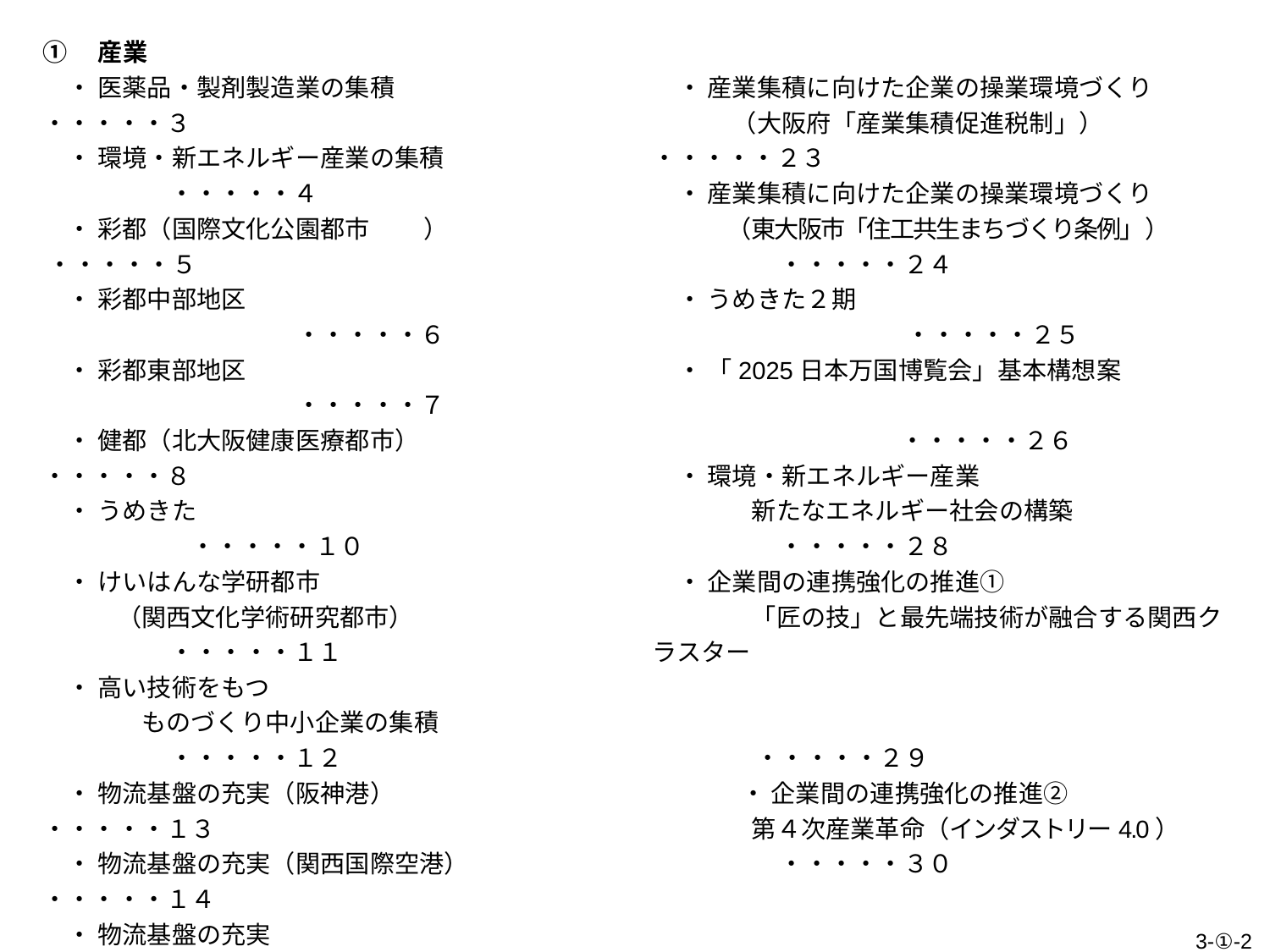

①　産業
　・ 医薬品・製剤製造業の集積		・・・・・３
　・ 環境・新エネルギー産業の集積		・・・・・４
　・ 彩都（国際文化公園都市	） 　　　　　 ・・・・・５
　・ 彩都中部地区					・・・・・６
　・ 彩都東部地区					・・・・・７
　・ 健都（北大阪健康医療都市）		・・・・・８
　・ うめきた	　　　　　　　　　　　　　　　　　　　・・・・・１０
　・ けいはんな学研都市
　　　（関西文化学術研究都市） 　		・・・・・１１
　・ 高い技術をもつ
　　　　ものづくり中小企業の集積		・・・・・１２
　・ 物流基盤の充実（阪神港）		・・・・・１３
　・ 物流基盤の充実（関西国際空港）	・・・・・１４
　・ 物流基盤の充実
　　（北大阪・東大阪流通業務地区	）	・・・・・１５
　・ りんくうタウン					・・・・・１６
　・ 阪南スカイタウン				・・・・・１７
　・ テクノステージ和泉				・・・・・１８
　・ 箕面森町（水と緑の健康都市）		・・・・・１９
　・ 開発許可制度による市街化調整区域に
　　　　おける産業立地規制の緩和　　　	・・・・・２０
　・ 第二京阪道路沿道のまちづくり		・・・・・２１
　・ 大阪外環状線等沿道のまちづくり 　　	・・・・・２２

　・ 産業集積に向けた企業の操業環境づくり
　　　 （大阪府「産業集積促進税制」） 	・・・・・２３
　・ 産業集積に向けた企業の操業環境づくり
　　　（東大阪市「住工共生まちづくり条例」）	・・・・・２４
　・ うめきた２期					・・・・・２５
　・ 「2025日本万国博覧会」基本構想案　　　　		　　　　　　　　　　　　　　　　　　　　　　　・・・・・２６
　・ 環境・新エネルギー産業
　　　　新たなエネルギー社会の構築		・・・・・２８
　・ 企業間の連携強化の推進①
　　　　「匠の技」と最先端技術が融合する関西クラスター
							・・・・・２９
　・ 企業間の連携強化の推進②
　　　　第４次産業革命（インダストリー4.0）	・・・・・３０
3-①-2